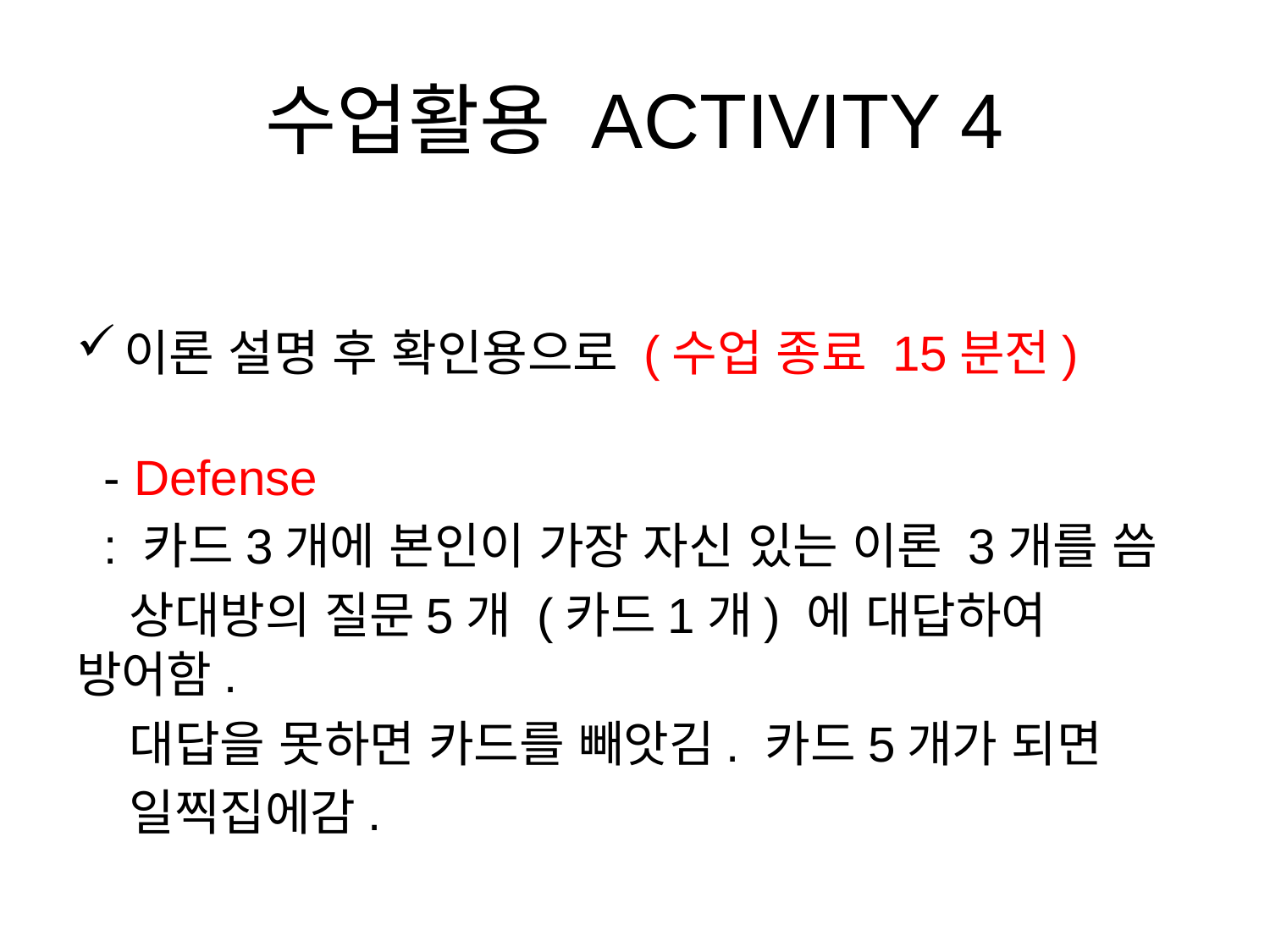

# 수업활용 ACTIVITY 4
이론 설명 후 확인용으로 (수업 종료 15분전)

  - Defense
  : 카드3개에 본인이 가장 자신 있는 이론 3개를 씀
   상대방의 질문5개 (카드1개) 에 대답하여 방어함.
   대답을 못하면 카드를 빼앗김. 카드5개가 되면
   일찍집에감.